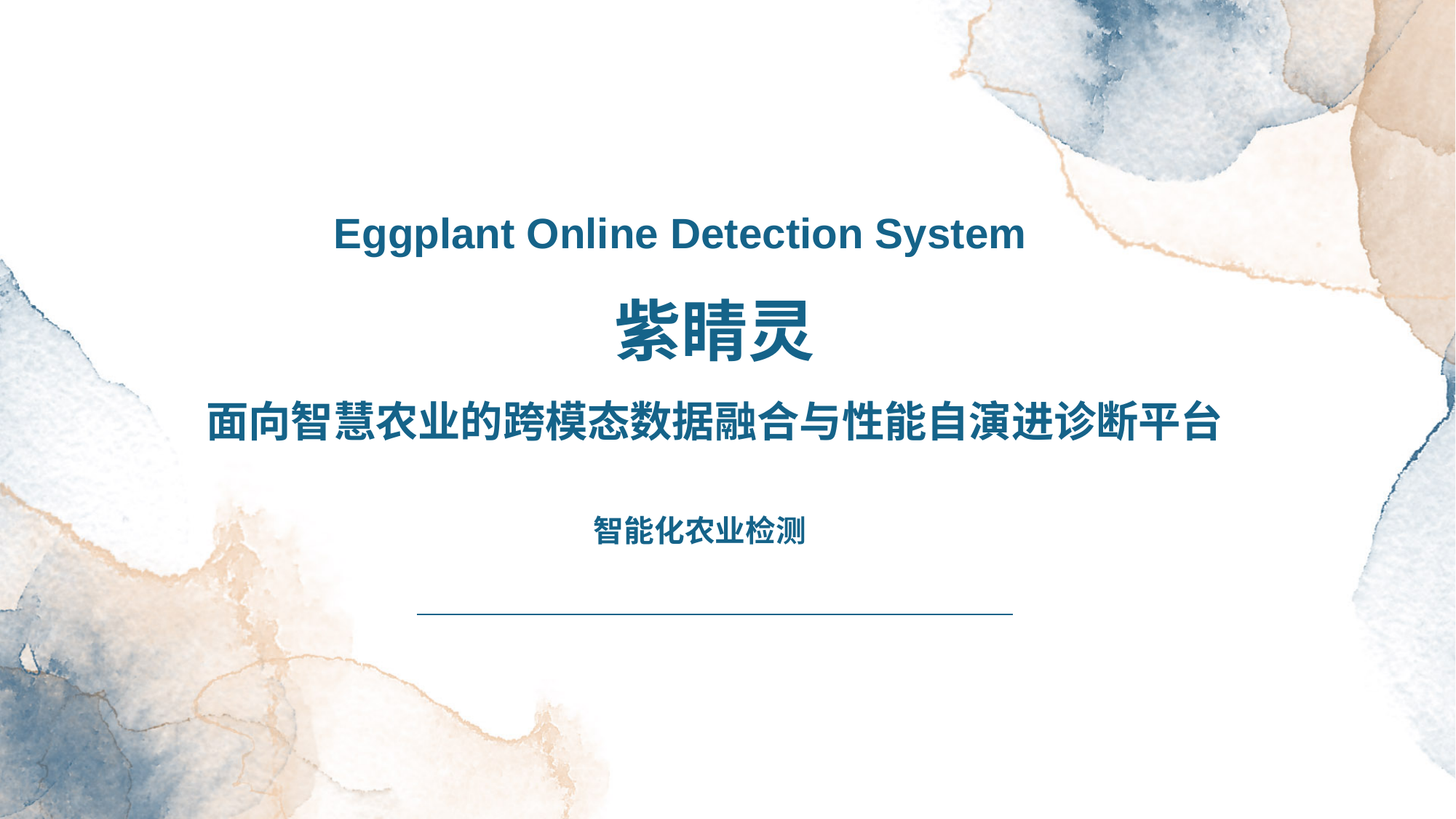

Eggplant Online Detection System
紫睛灵
面向智慧农业的跨模态数据融合与性能自演进诊断平台
智能化农业检测